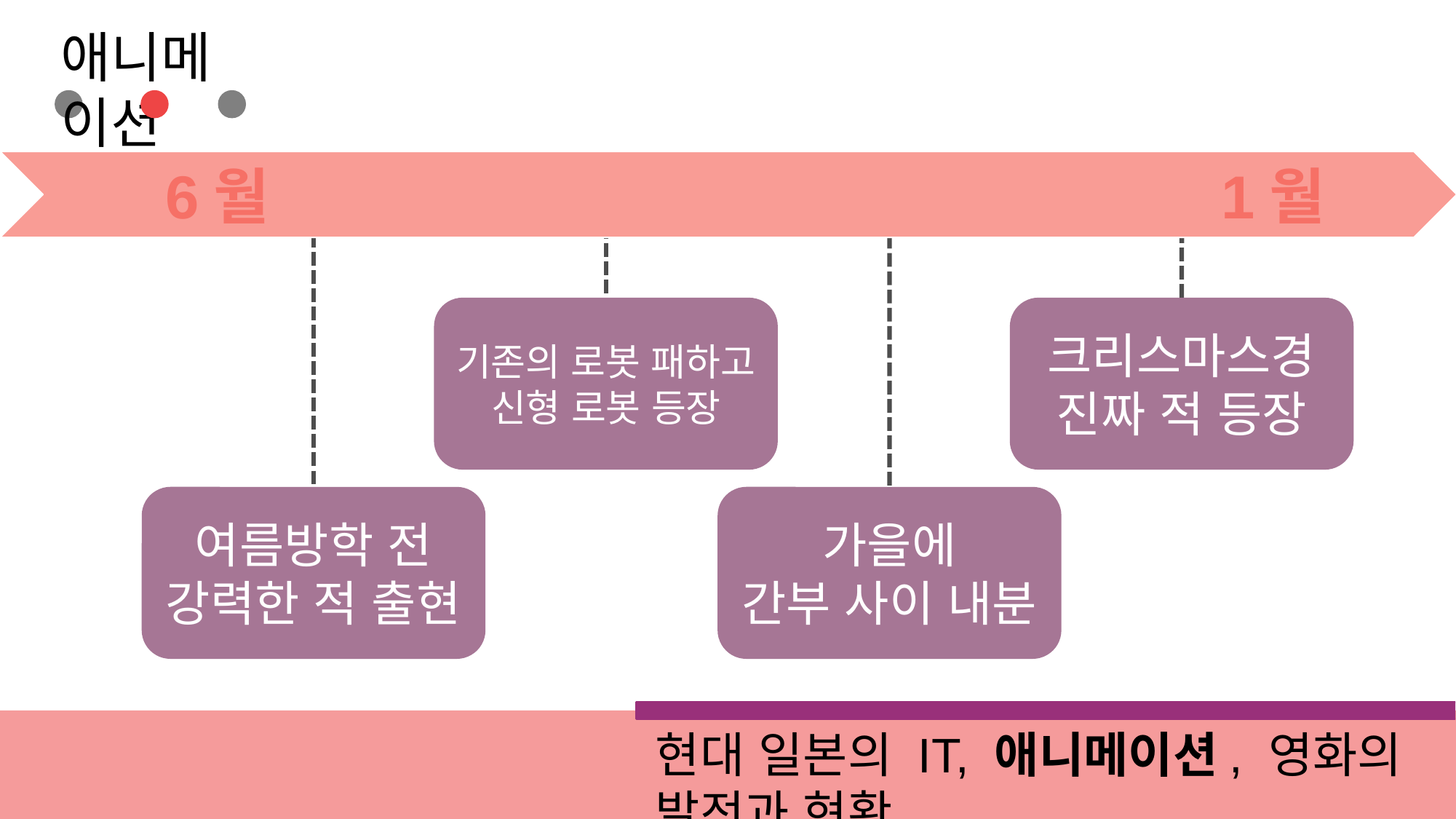

애니메이션

  6월　                　　　　　　　　　　1월
기존의 로봇 패하고
신형 로봇 등장
크리스마스경
진짜 적 등장
여름방학 전
강력한 적 출현
가을에
간부 사이 내분

현대 일본의 IT, 애니메이션, 영화의 발전과 현황